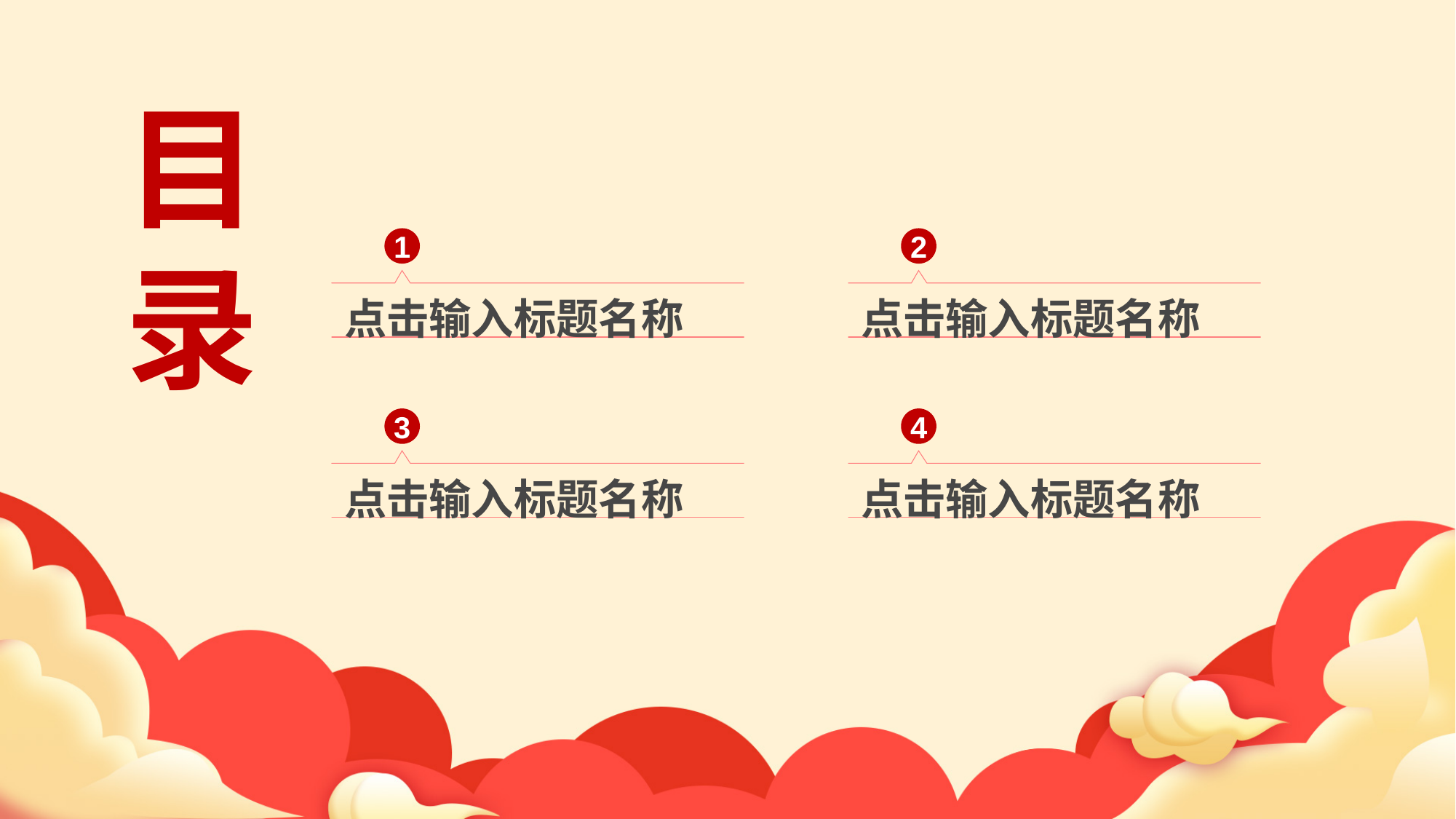

目
录
1
2

点击输入标题名称
点击输入标题名称
3
4

点击输入标题名称
点击输入标题名称